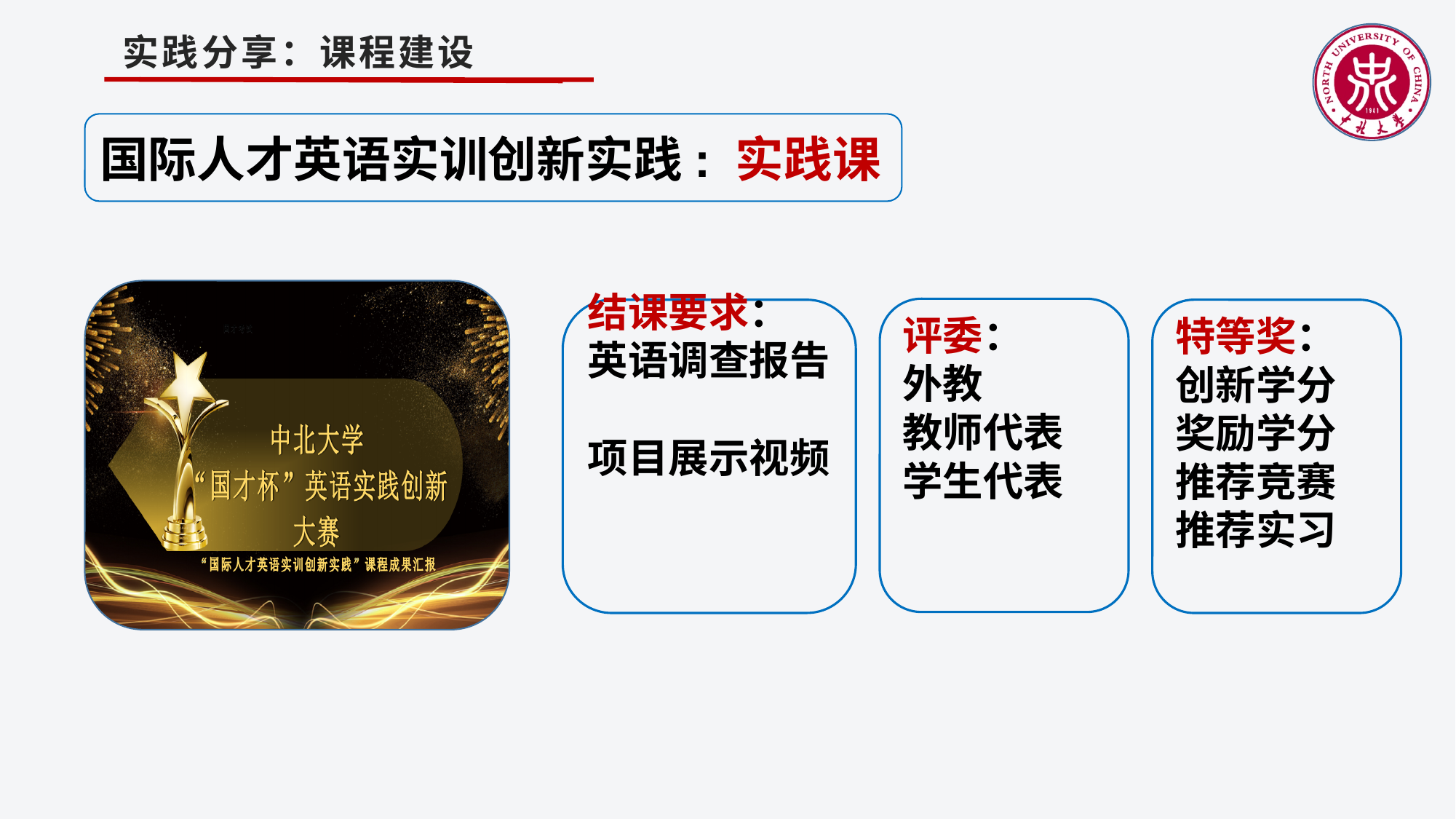

实践分享：课程建设
国际人才英语实训创新实践: 实践课

评委：
外教
教师代表
学生代表

特等奖：
创新学分
奖励学分
推荐竞赛
推荐实习

结课要求：
英语调查报告
项目展示视频